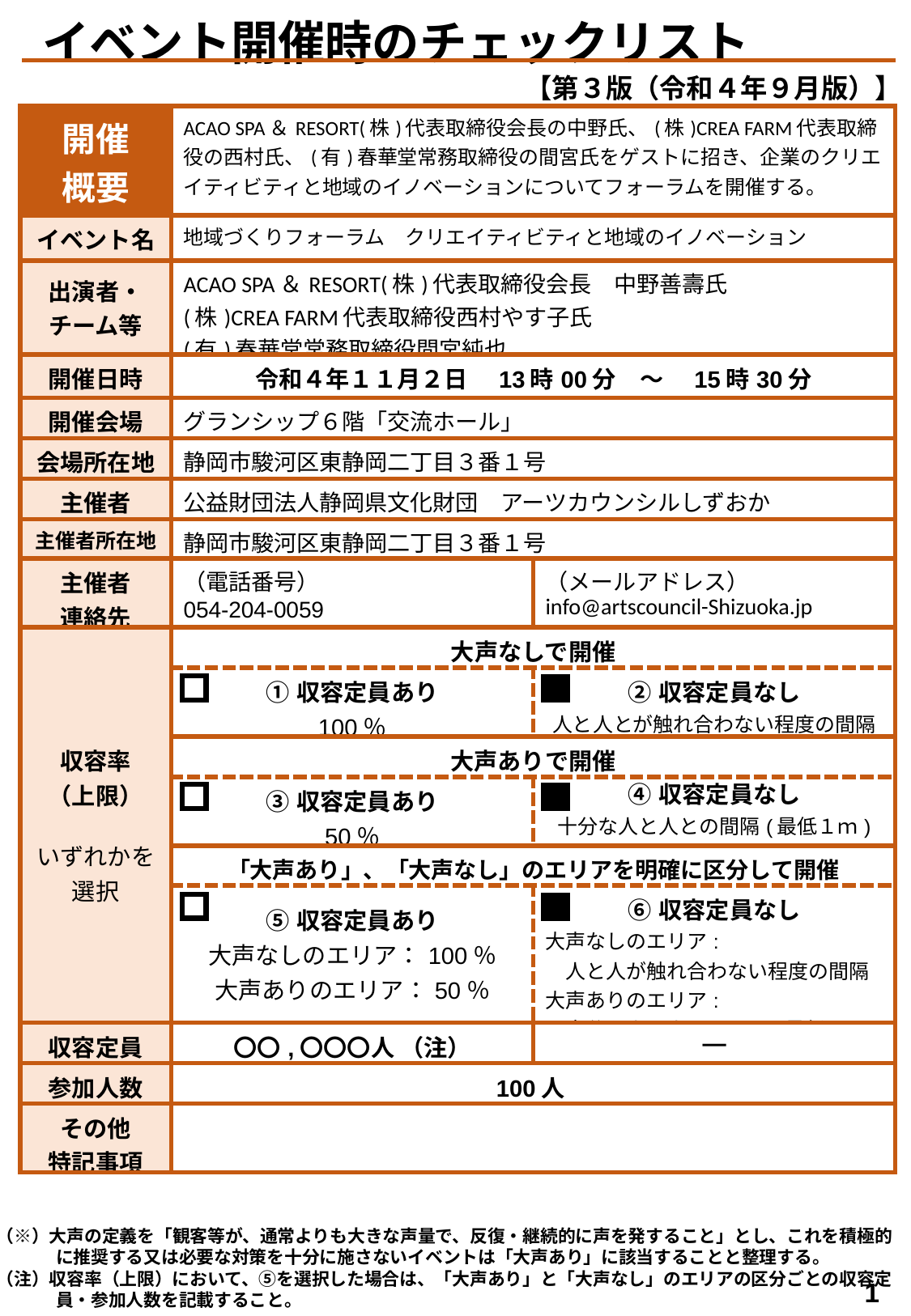

イベント開催時のチェックリスト
【第３版（令和４年９月版）】
| 開催 概要 | ACAO SPA＆RESORT(株)代表取締役会長の中野氏、(株)CREA FARM代表取締役の西村氏、(有)春華堂常務取締役の間宮氏をゲストに招き、企業のクリエイティビティと地域のイノベーションについてフォーラムを開催する。 |  |
| --- | --- | --- |
| イベント名 | 地域づくりフォーラム　クリエイティビティと地域のイノベーション |  |
| 出演者・ チーム等 | ACAO SPA＆RESORT(株)代表取締役会長　中野善壽氏 (株)CREA FARM代表取締役西村やす子氏 (有)春華堂常務取締役間宮純也 |  |
| 開催日時 | 令和４年１１月２日　13時00分　～　15時30分 |  |
| 開催会場 | グランシップ６階「交流ホール」 |  |
| 会場所在地 | 静岡市駿河区東静岡二丁目３番１号 |  |
| 主催者 | 公益財団法人静岡県文化財団　アーツカウンシルしずおか |  |
| 主催者所在地 | 静岡市駿河区東静岡二丁目３番１号 |  |
| 主催者 連絡先 | （電話番号） 054-204-0059 | （メールアドレス） info@artscouncil-Shizuoka.jp |
| 収容率 （上限） いずれかを選択 | 大声なしで開催 |  |
|  | ①収容定員あり 100％ | ②収容定員なし 人と人とが触れ合わない程度の間隔 |
|  | 大声ありで開催 |  |
|  | ③収容定員あり 50％ | ④収容定員なし 十分な人と人との間隔(最低１ｍ) |
|  | 「大声あり」、「大声なし」のエリアを明確に区分して開催 |  |
|  | ⑤収容定員あり 大声なしのエリア：100％ 大声ありのエリア：50％ | ⑥収容定員なし 大声なしのエリア: 　人と人が触れ合わない程度の間隔 大声ありのエリア: 　十分な人と人との間隔(最低１ｍ) |
| 収容定員 | 〇〇,〇〇〇人 （注） | ― |
| 参加人数 | 100人 |  |
| その他 特記事項 |  |  |

（※）大声の定義を「観客等が、通常よりも大きな声量で、反復・継続的に声を発すること」とし、これを積極的に推奨する又は必要な対策を十分に施さないイベントは「大声あり」に該当することと整理する。
（注）収容率（上限）において、⑤を選択した場合は、「大声あり」と「大声なし」のエリアの区分ごとの収容定員・参加人数を記載すること。
1